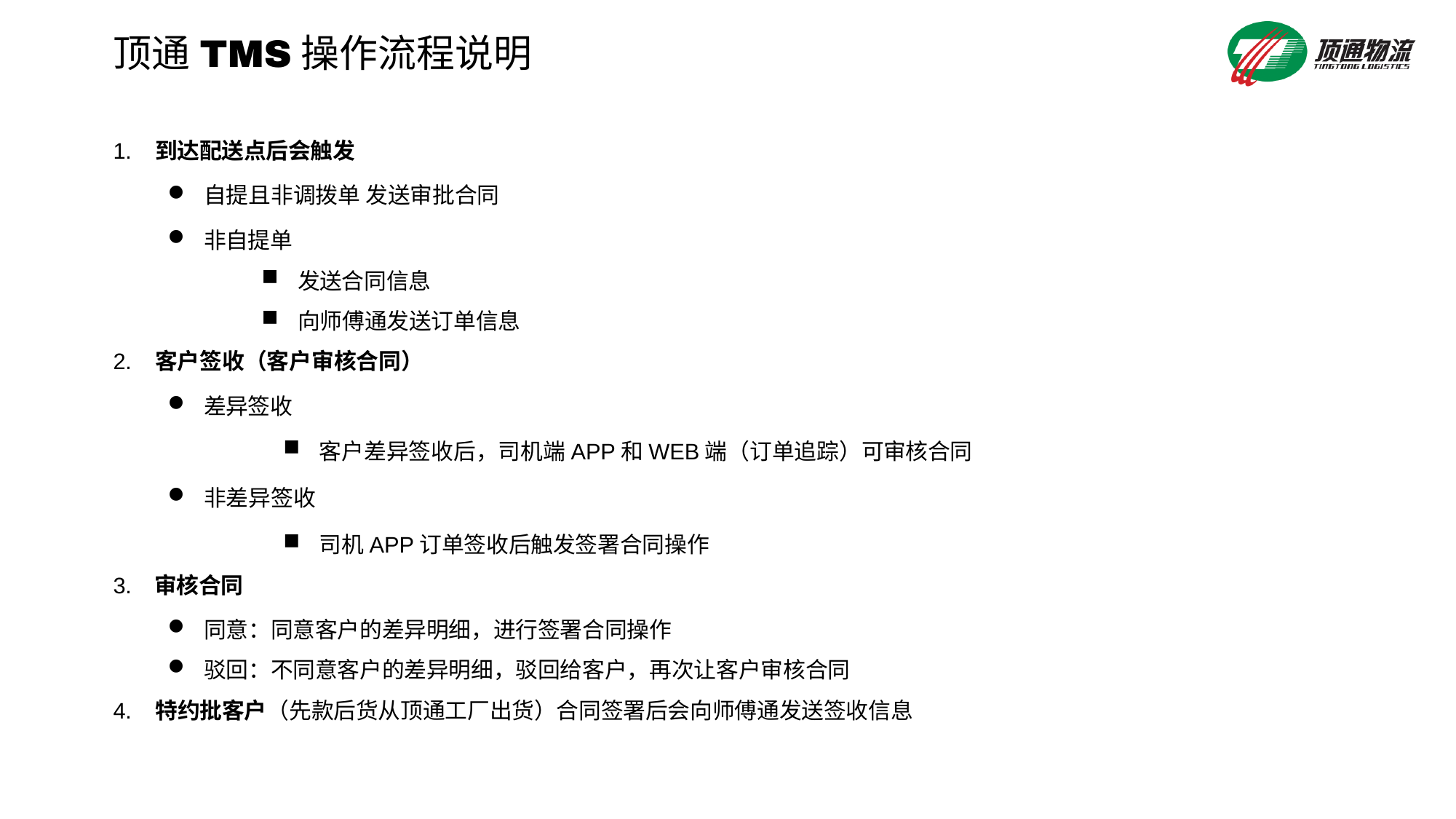

# 顶通TMS操作流程说明
1.   到达配送点后会触发
自提且非调拨单 发送审批合同
非自提单
发送合同信息
向师傅通发送订单信息
2.   客户签收（客户审核合同）
差异签收
客户差异签收后，司机端APP和WEB端（订单追踪）可审核合同
非差异签收
司机APP订单签收后触发签署合同操作
3.   审核合同
同意：同意客户的差异明细，进行签署合同操作
驳回：不同意客户的差异明细，驳回给客户，再次让客户审核合同
4.   特约批客户（先款后货从顶通工厂出货）合同签署后会向师傅通发送签收信息